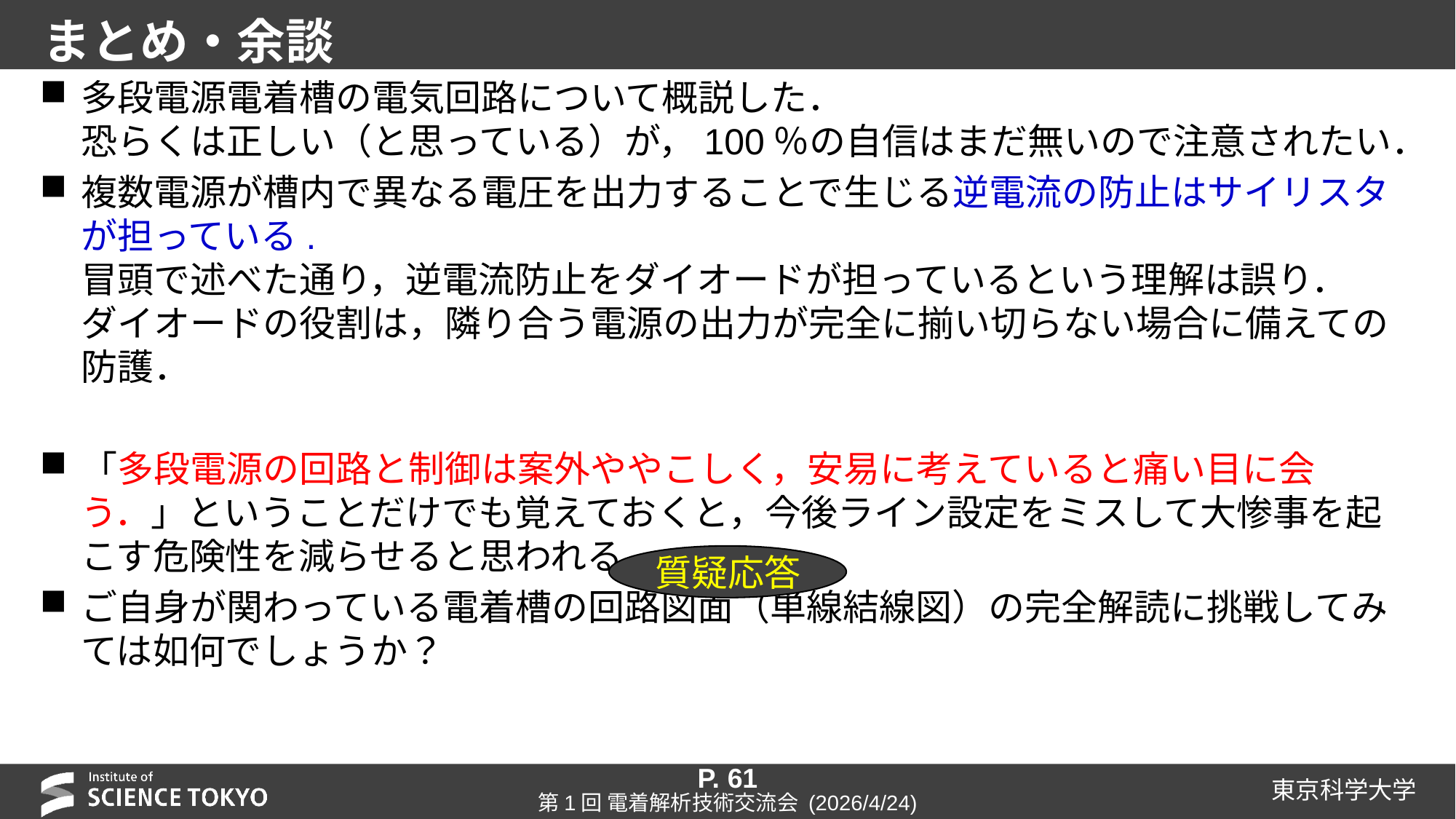

# まとめ・余談
多段電源電着槽の電気回路について概説した．
恐らくは正しい（と思っている）が，100％の自信はまだ無いので注意されたい．
複数電源が槽内で異なる電圧を出力することで生じる逆電流の防止はサイリスタが担っている.
冒頭で述べた通り，逆電流防止をダイオードが担っているという理解は誤り．
ダイオードの役割は，隣り合う電源の出力が完全に揃い切らない場合に備えての防護．

「多段電源の回路と制御は案外ややこしく，安易に考えていると痛い目に会う．」ということだけでも覚えておくと，今後ライン設定をミスして大惨事を起こす危険性を減らせると思われる．
ご自身が関わっている電着槽の回路図面（単線結線図）の完全解読に挑戦してみては如何でしょうか？
質疑応答
P. 61